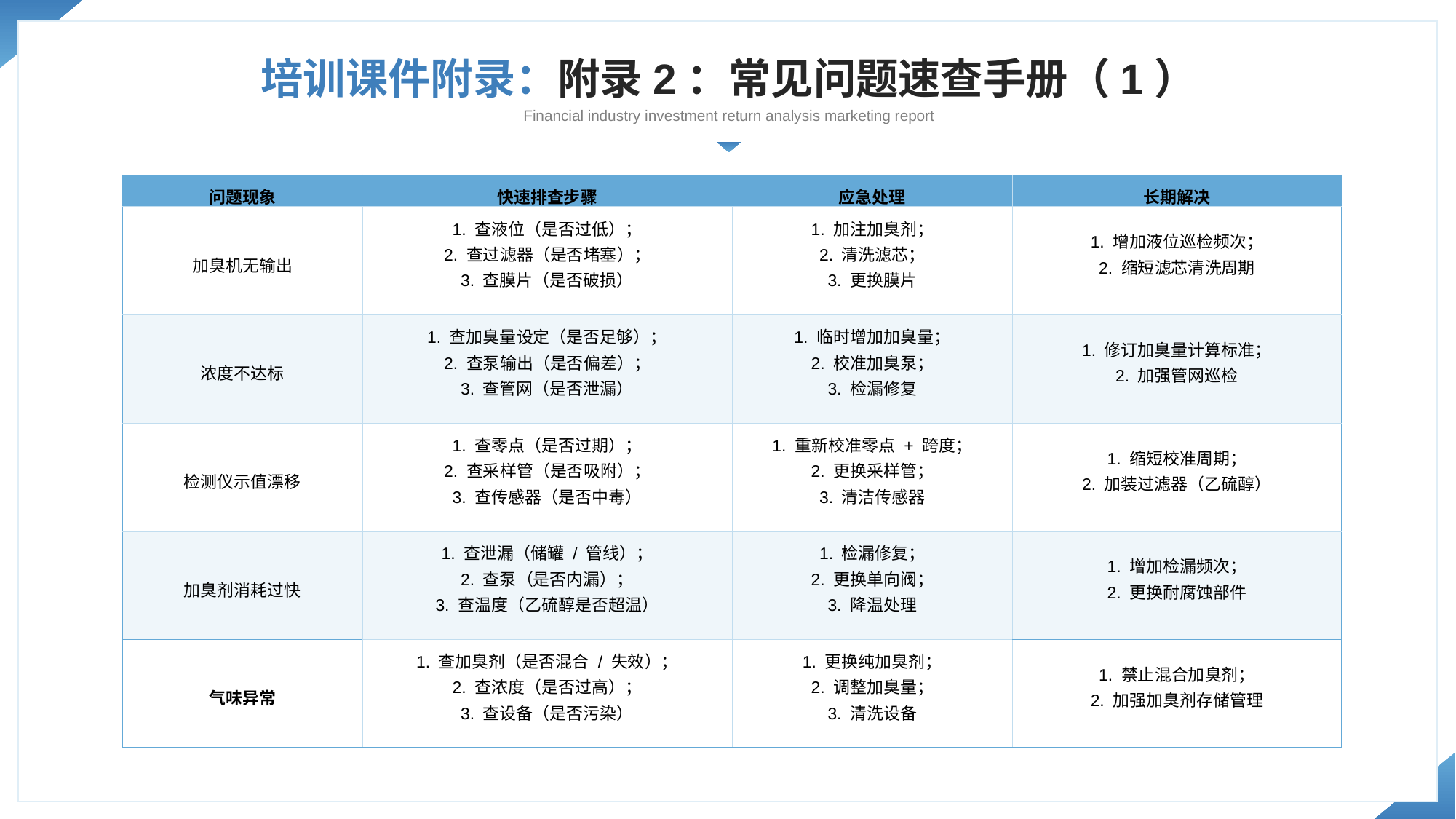

培训课件附录：附录2：常见问题速查手册（1）
Financial industry investment return analysis marketing report

| 问题现象 | 快速排查步骤 | 应急处理 | 长期解决 |
| --- | --- | --- | --- |
| 加臭机无输出 | 1. 查液位（是否过低）； 2. 查过滤器（是否堵塞）； 3. 查膜片（是否破损） | 1. 加注加臭剂； 2. 清洗滤芯； 3. 更换膜片 | 1. 增加液位巡检频次； 2. 缩短滤芯清洗周期 |
| 浓度不达标 | 1. 查加臭量设定（是否足够）； 2. 查泵输出（是否偏差）； 3. 查管网（是否泄漏） | 1. 临时增加加臭量； 2. 校准加臭泵； 3. 检漏修复 | 1. 修订加臭量计算标准； 2. 加强管网巡检 |
| 检测仪示值漂移 | 1. 查零点（是否过期）； 2. 查采样管（是否吸附）； 3. 查传感器（是否中毒） | 1. 重新校准零点 + 跨度； 2. 更换采样管； 3. 清洁传感器 | 1. 缩短校准周期； 2. 加装过滤器（乙硫醇） |
| 加臭剂消耗过快 | 1. 查泄漏（储罐 / 管线）； 2. 查泵（是否内漏）； 3. 查温度（乙硫醇是否超温） | 1. 检漏修复； 2. 更换单向阀； 3. 降温处理 | 1. 增加检漏频次； 2. 更换耐腐蚀部件 |
| 气味异常 | 1. 查加臭剂（是否混合 / 失效）； 2. 查浓度（是否过高）； 3. 查设备（是否污染） | 1. 更换纯加臭剂； 2. 调整加臭量； 3. 清洗设备 | 1. 禁止混合加臭剂； 2. 加强加臭剂存储管理 |